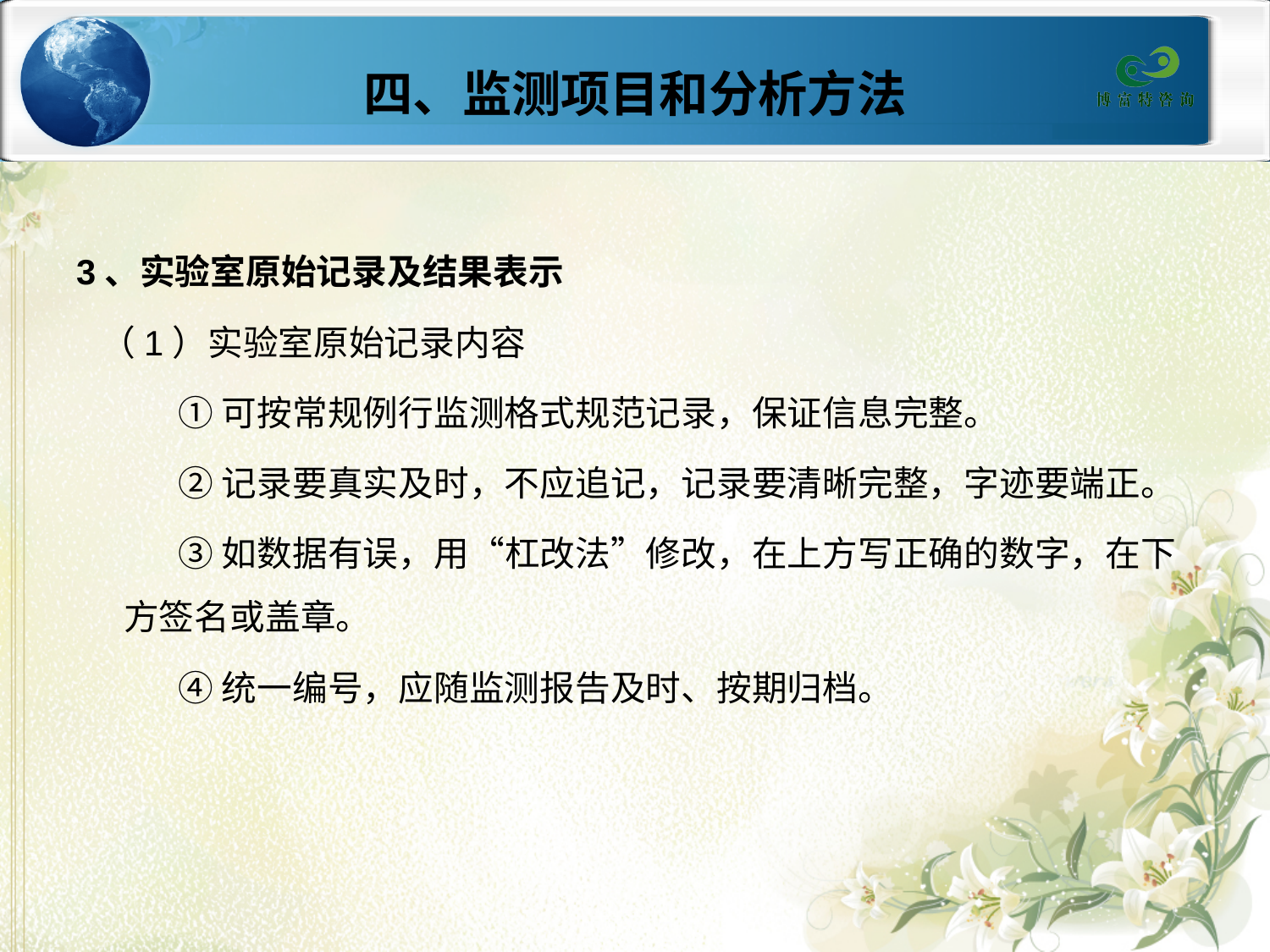

# 四、监测项目和分析方法
3、实验室原始记录及结果表示
  （1）实验室原始记录内容
             ①可按常规例行监测格式规范记录，保证信息完整。
             ②记录要真实及时，不应追记，记录要清晰完整，字迹要端正。
             ③如数据有误，用“杠改法”修改，在上方写正确的数字，在下方签名或盖章。
             ④统一编号，应随监测报告及时、按期归档。